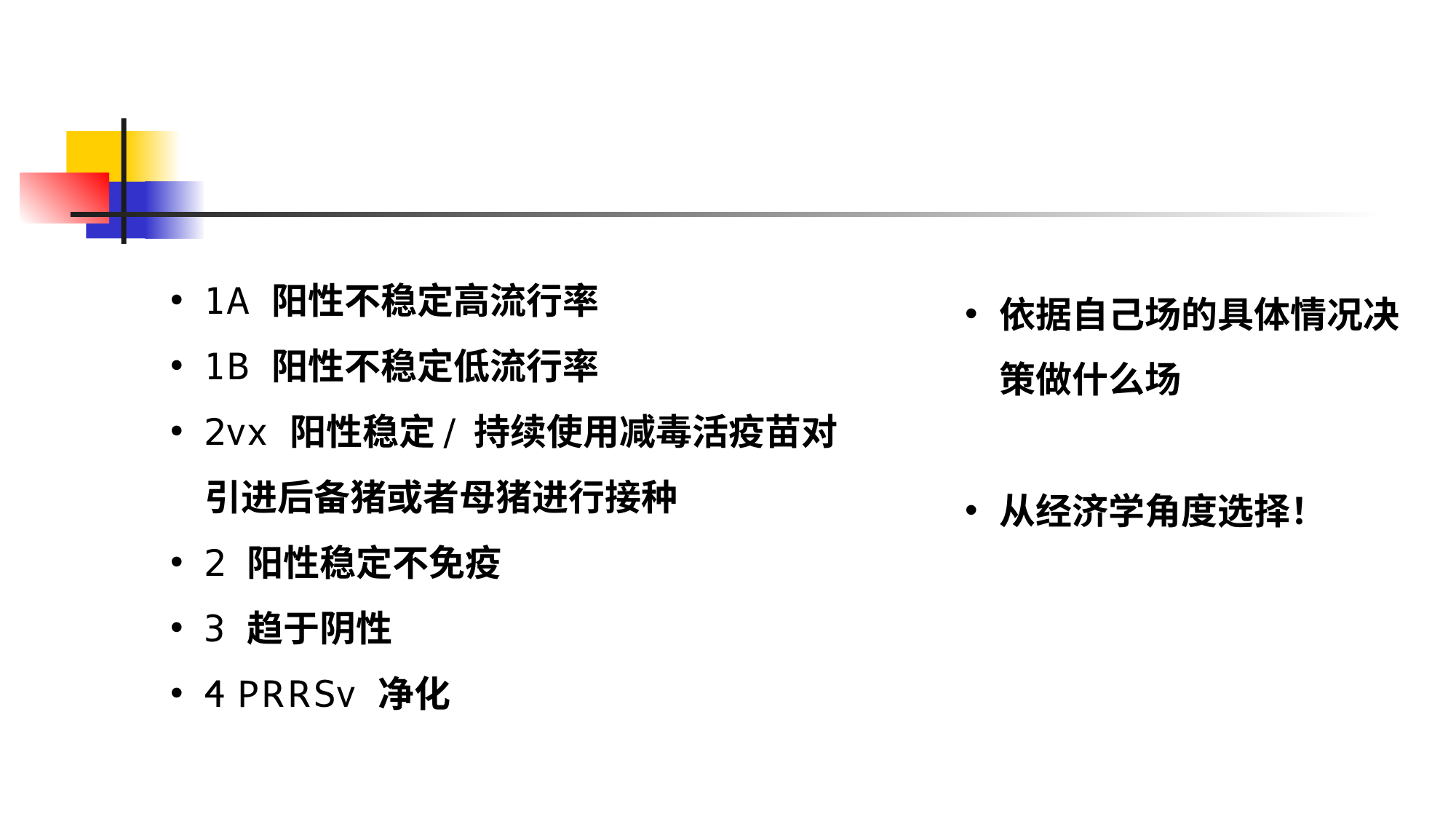

1A 阳性不稳定高流行率
1B 阳性不稳定低流行率
2vx 阳性稳定/持续使用减毒活疫苗对引进后备猪或者母猪进行接种
2 阳性稳定不免疫
3 趋于阴性
4 PRRSv 净化
依据自己场的具体情况决策做什么场

从经济学角度选择！